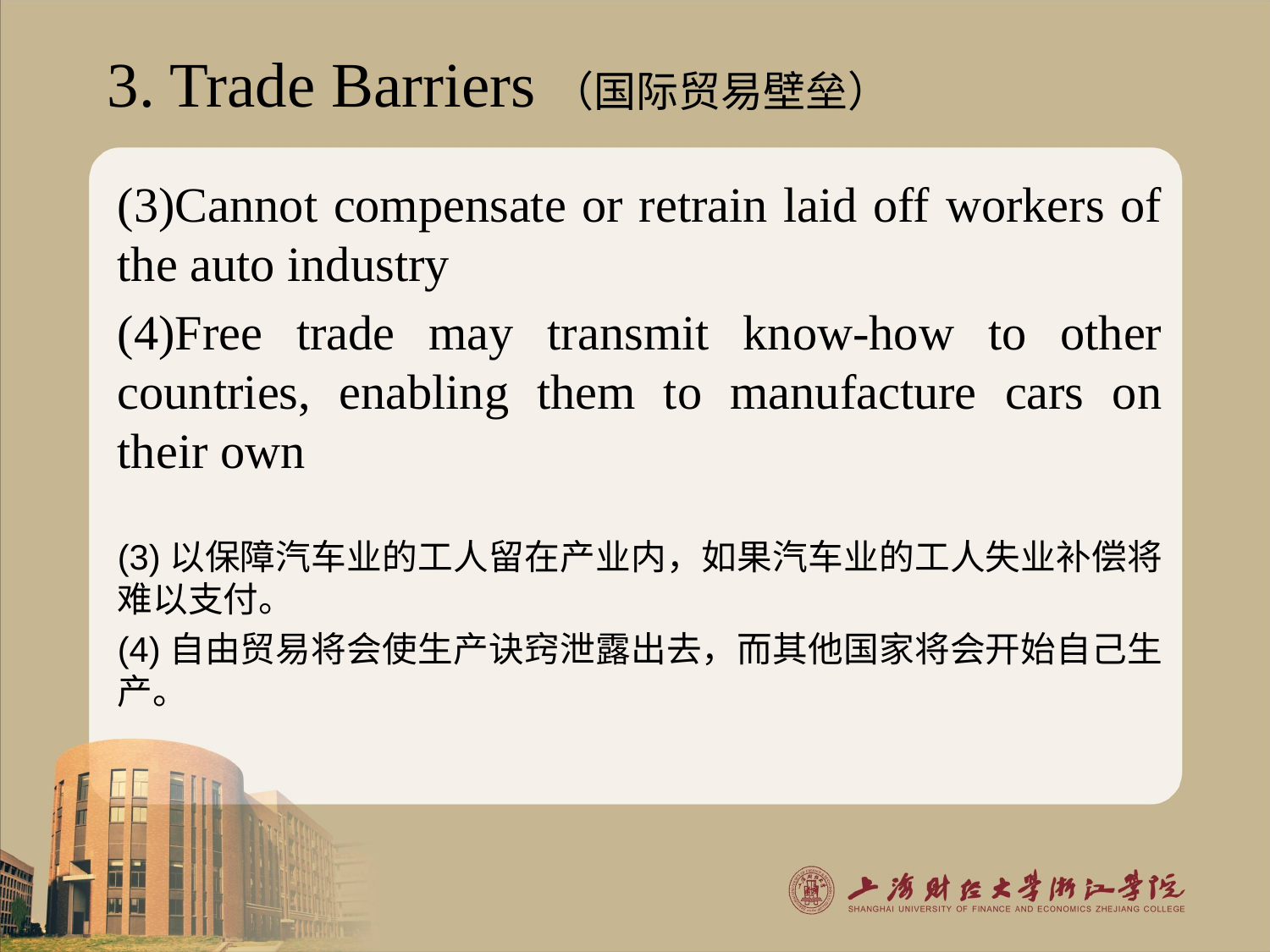

3. Trade Barriers（国际贸易壁垒）
(3)Cannot compensate or retrain laid off workers of the auto industry
(4)Free trade may transmit know-how to other countries, enabling them to manufacture cars on their own

(3)以保障汽车业的工人留在产业内，如果汽车业的工人失业补偿将难以支付。
(4)自由贸易将会使生产诀窍泄露出去，而其他国家将会开始自己生产。